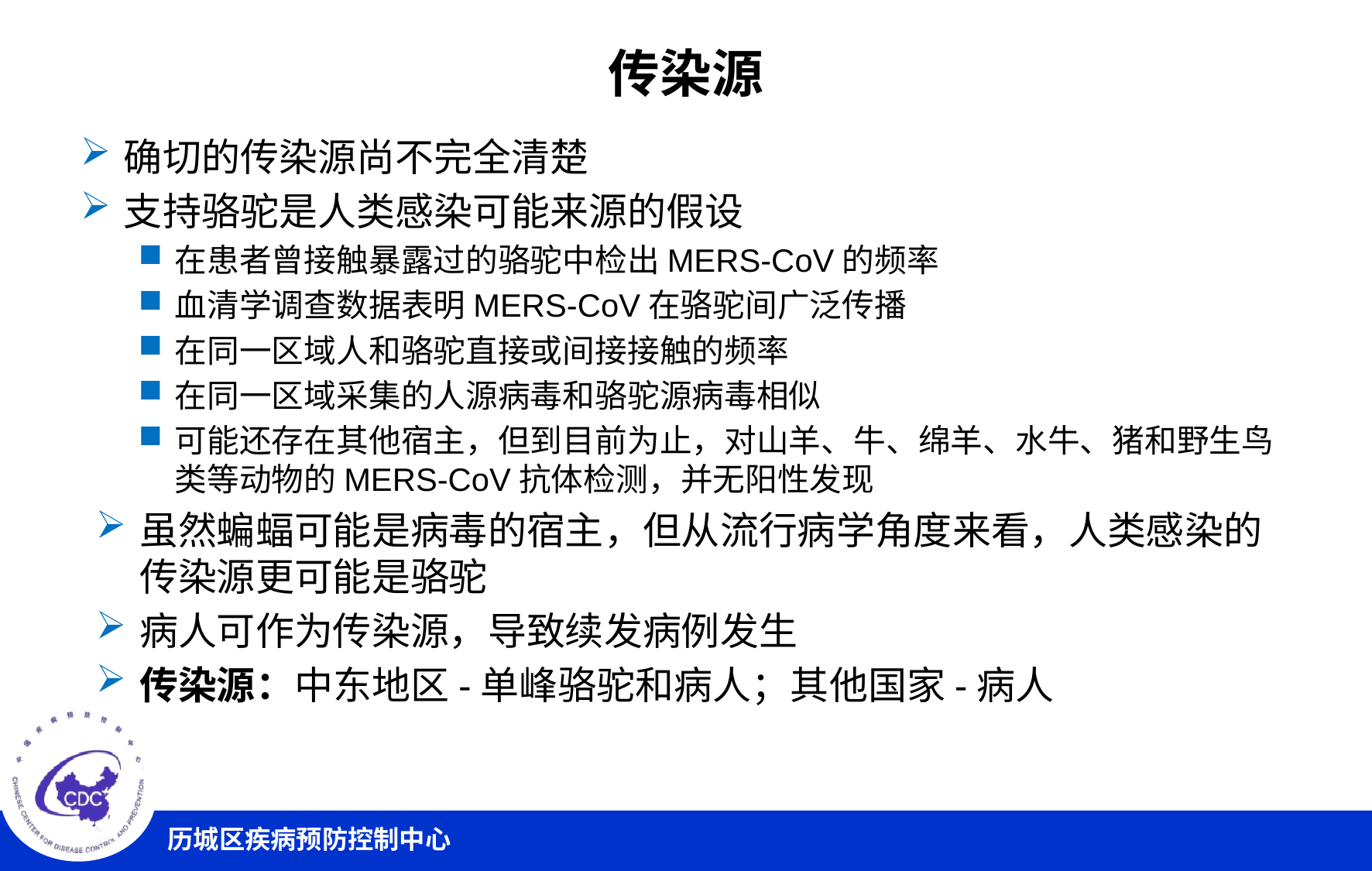

# 传染源
确切的传染源尚不完全清楚
支持骆驼是人类感染可能来源的假设
在患者曾接触暴露过的骆驼中检出MERS-CoV的频率
血清学调查数据表明MERS-CoV在骆驼间广泛传播
在同一区域人和骆驼直接或间接接触的频率
在同一区域采集的人源病毒和骆驼源病毒相似
可能还存在其他宿主，但到目前为止，对山羊、牛、绵羊、水牛、猪和野生鸟类等动物的MERS-CoV抗体检测，并无阳性发现
虽然蝙蝠可能是病毒的宿主，但从流行病学角度来看，人类感染的传染源更可能是骆驼
病人可作为传染源，导致续发病例发生
传染源：中东地区-单峰骆驼和病人；其他国家-病人